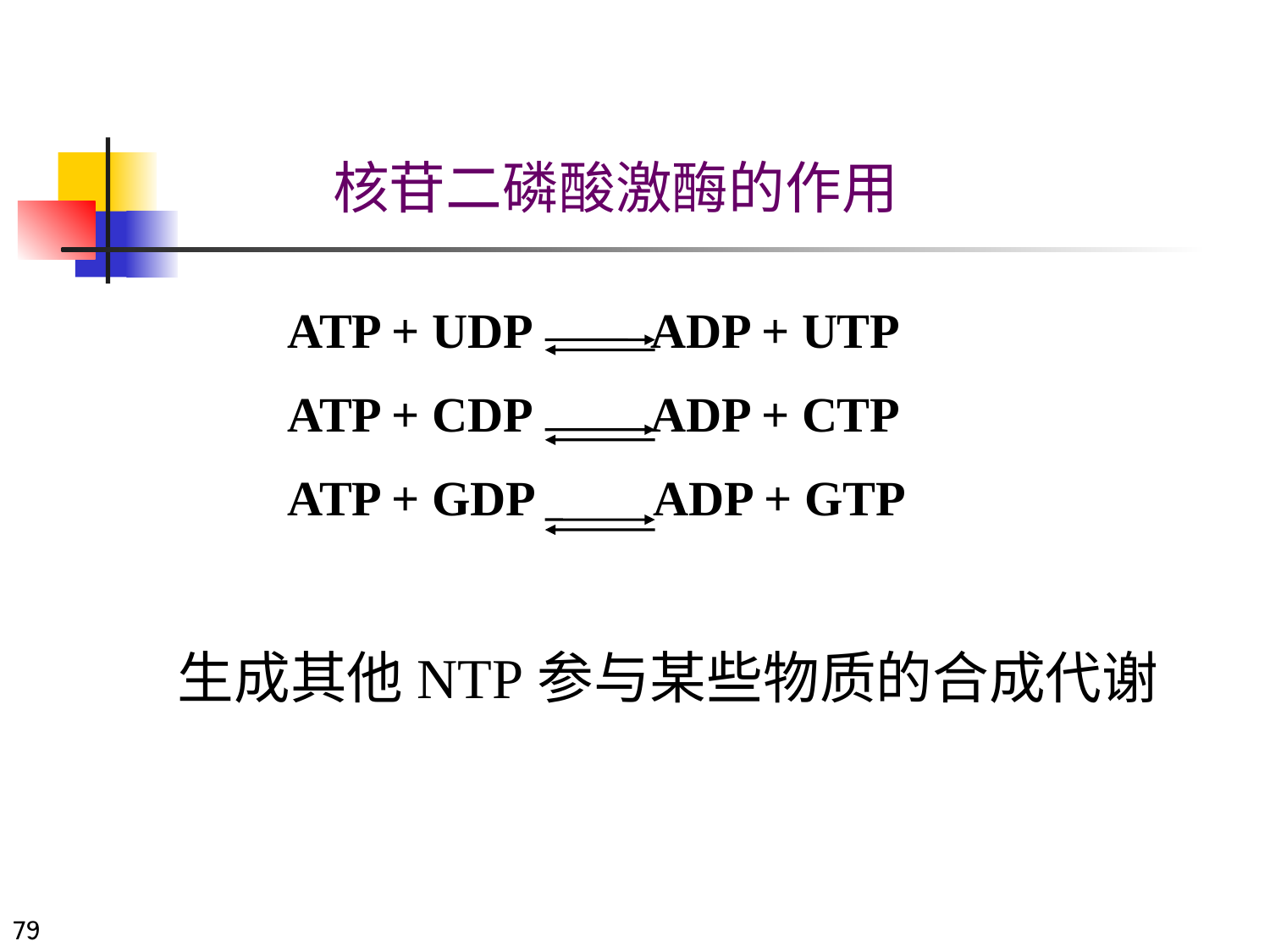

核苷二磷酸激酶的作用

ATP + UDP          ADP + UTP
ATP + CDP          ADP + CTP
ATP + GDP          ADP + GTP

生成其他NTP参与某些物质的合成代谢
79